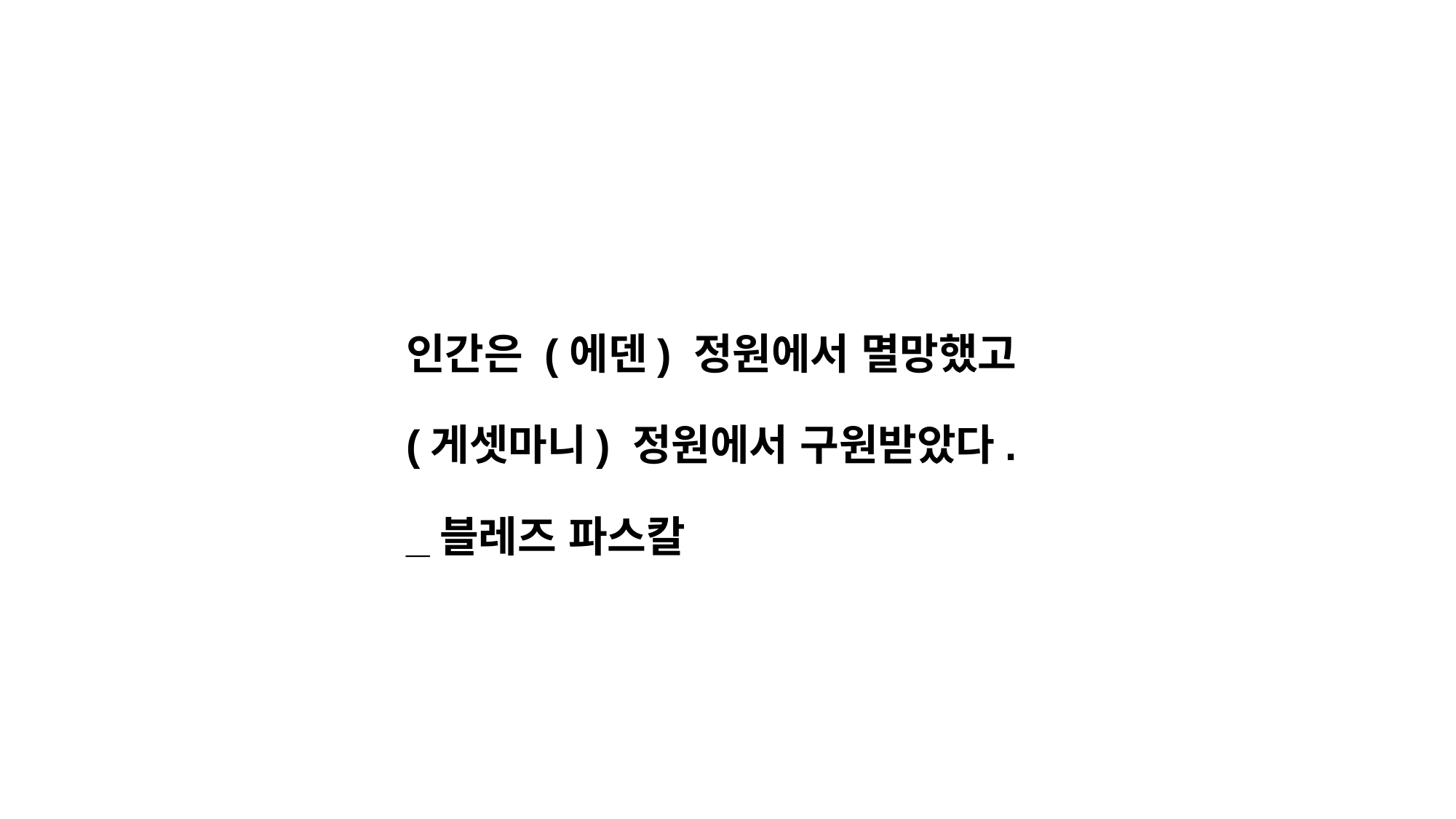

인간은 (에덴) 정원에서 멸망했고
(게셋마니) 정원에서 구원받았다.
_블레즈 파스칼